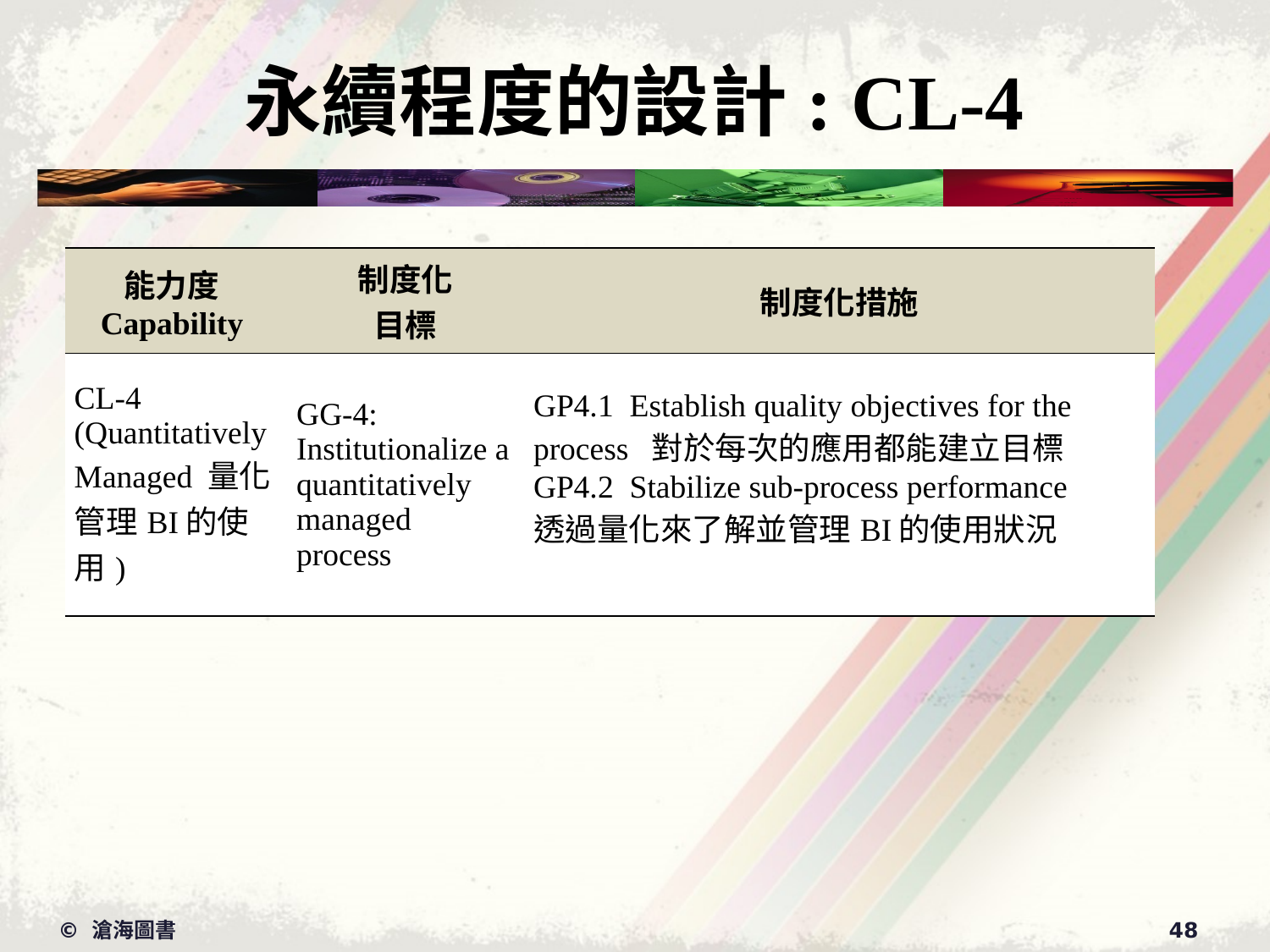

# 永續程度的設計: CL-4
| 能力度Capability | 制度化 目標 | 制度化措施 |
| --- | --- | --- |
| CL-4 (Quantitatively Managed 量化管理BI的使用) | GG-4: Institutionalize a quantitatively managed process | GP4.1 Establish quality objectives for the process 對於每次的應用都能建立目標 GP4.2 Stabilize sub-process performance 透過量化來了解並管理BI的使用狀況 |
© 滄海圖書
48